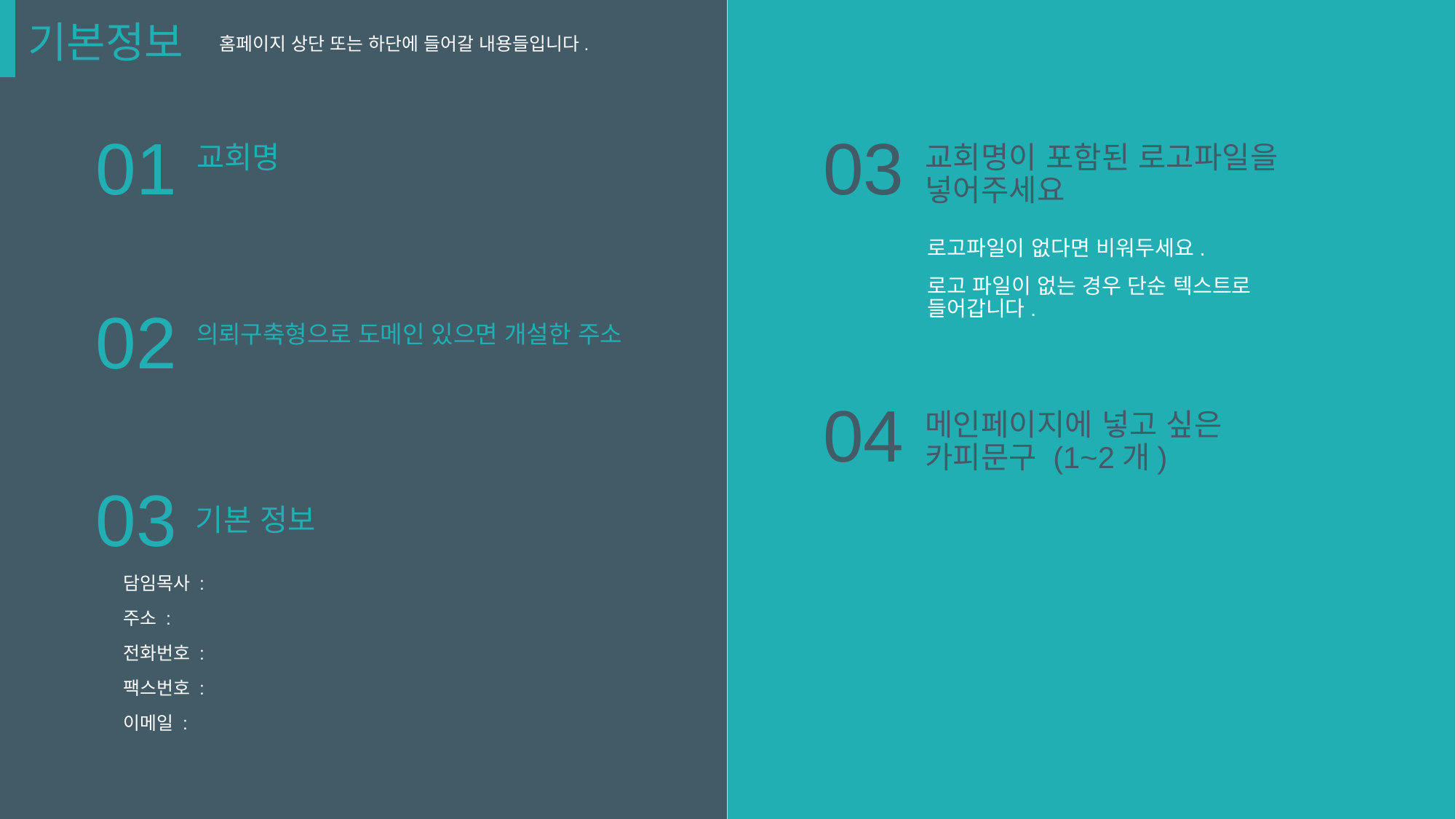

# 기본정보
홈페이지 상단 또는 하단에 들어갈 내용들입니다.
01
03
교회명이 포함된 로고파일을 넣어주세요
교회명

로고파일이 없다면 비워두세요.
로고 파일이 없는 경우 단순 텍스트로 들어갑니다.
02
의뢰구축형으로 도메인 있으면 개설한 주소

04
메인페이지에 넣고 싶은
카피문구 (1~2개)
03
기본 정보

담임목사 :
주소 :
전화번호 :
팩스번호 :
이메일 :